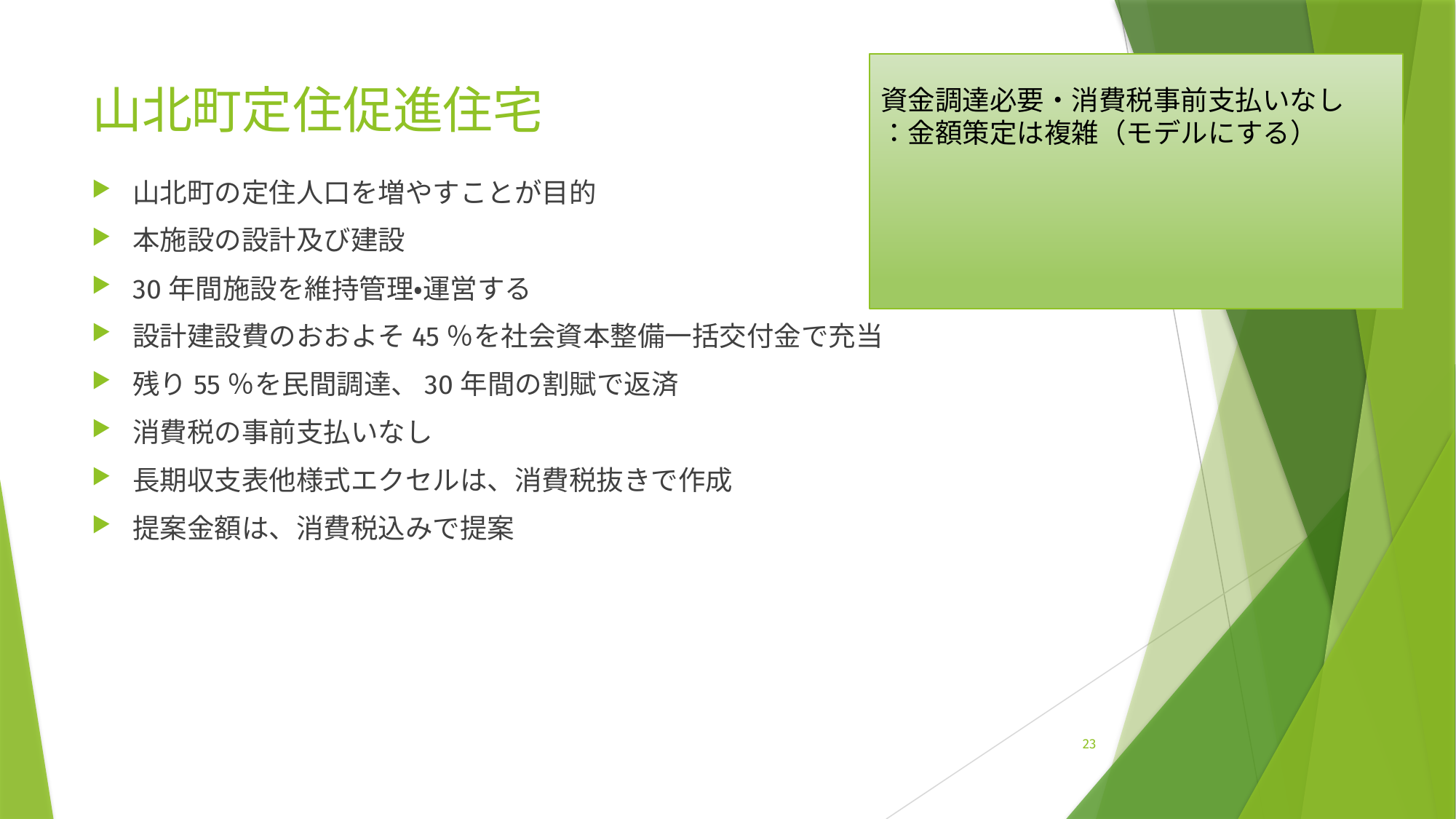

資金調達必要・消費税事前支払いなし
：金額策定は複雑（モデルにする）

# 山北町定住促進住宅
山北町の定住人口を増やすことが目的
本施設の設計及び建設
30年間施設を維持管理・運営する
設計建設費のおおよそ45％を社会資本整備一括交付金で充当
残り55％を民間調達、30年間の割賦で返済
消費税の事前支払いなし
長期収支表他様式エクセルは、消費税抜きで作成
提案金額は、消費税込みで提案

23